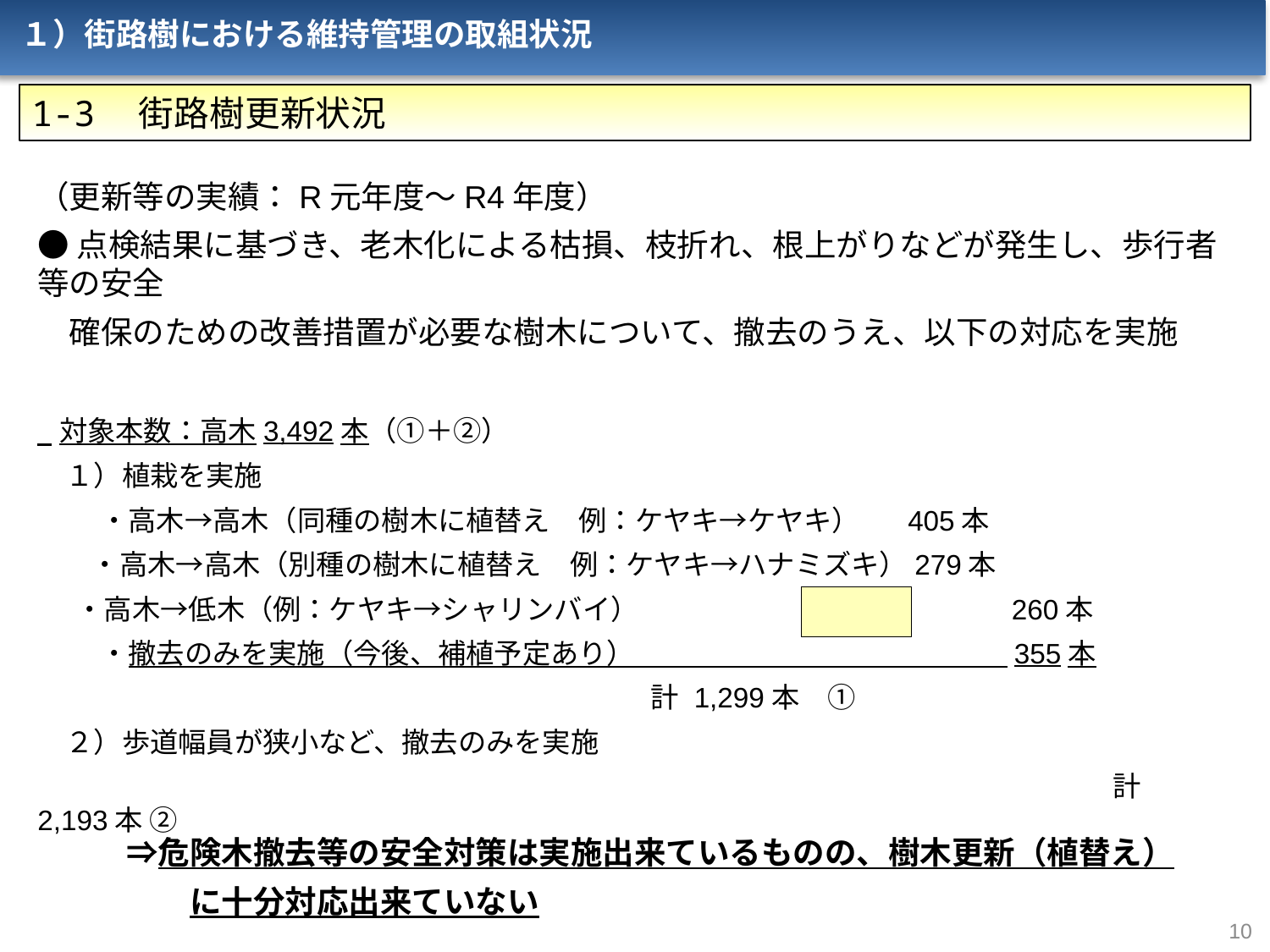

１）街路樹における維持管理の取組状況
1-3　街路樹更新状況
（更新等の実績：R元年度～R4年度）
●点検結果に基づき、老木化による枯損、枝折れ、根上がりなどが発生し、歩行者等の安全
　確保のための改善措置が必要な樹木について、撤去のうえ、以下の対応を実施

  対象本数：高木3,492本（①＋②）
　１）植栽を実施
　　 ・高木→高木（同種の樹木に植替え　例：ケヤキ→ケヤキ）　  405本
 　  ・高木→高木（別種の樹木に植替え　例：ケヤキ→ハナミズキ）279本
     ・高木→低木（例：ケヤキ→シャリンバイ）　　　　　　　　　　　　　260本
　　 ・撤去のみを実施（今後、補植予定あり）　　　　　　　　　　　　　 355本
　　　　　　　　　                                                         計 1,299本　①
　２）歩道幅員が狭小など、撤去のみを実施
　　 　　　　　　　　　　　　　　　　　　　　　　　　　　　　　　　　　　　　計　2,193本 ②

　　⇒危険木撤去等の安全対策は実施出来ているものの、樹木更新（植替え）
　　　　に十分対応出来ていない
10